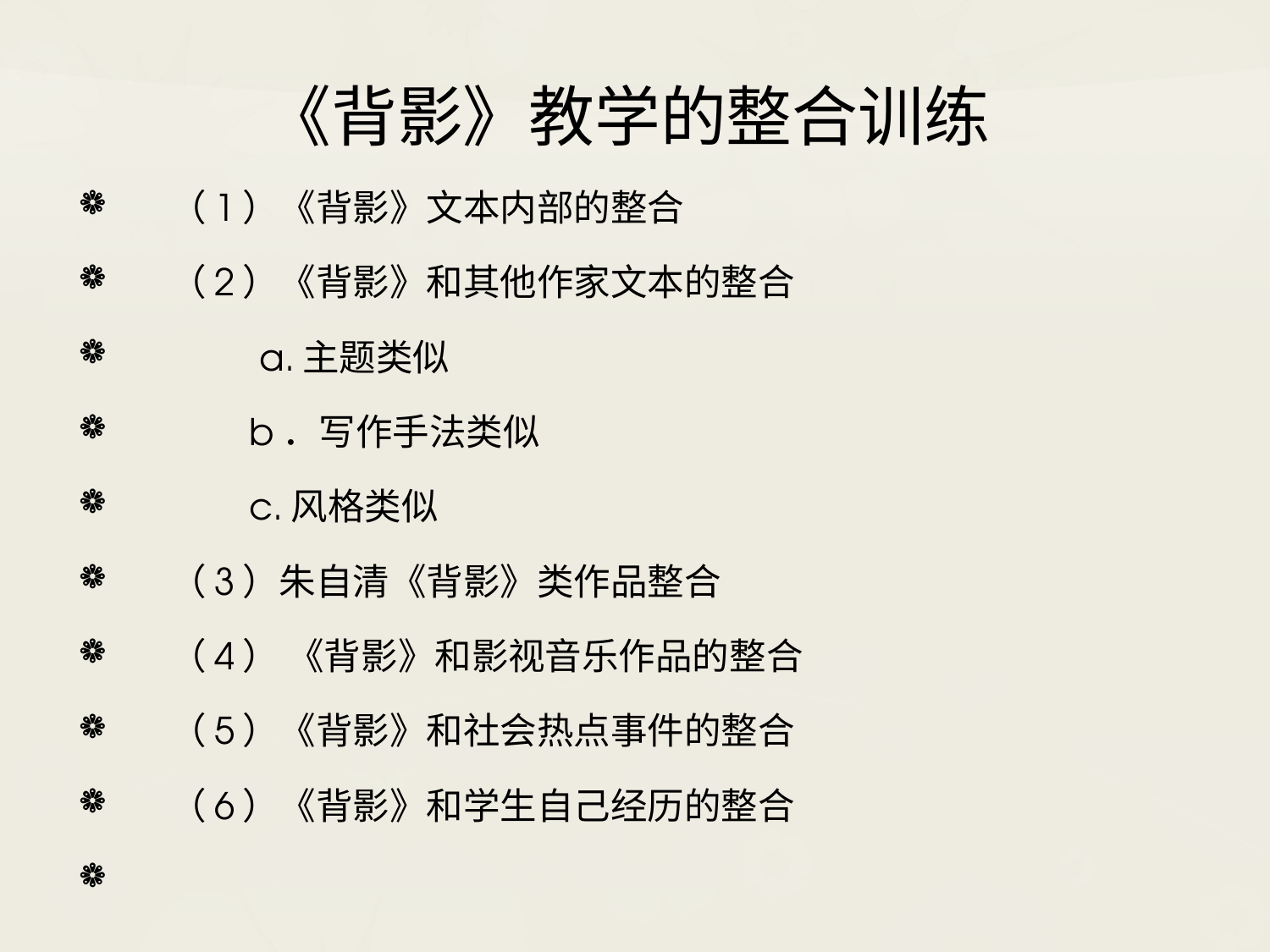

《背影》教学的整合训练
   （1）《背影》文本内部的整合
   （2）《背影》和其他作家文本的整合
            a.主题类似
           b．写作手法类似
           c.风格类似
   （3）朱自清《背影》类作品整合
   （4） 《背影》和影视音乐作品的整合
   （5）《背影》和社会热点事件的整合
   （6）《背影》和学生自己经历的整合